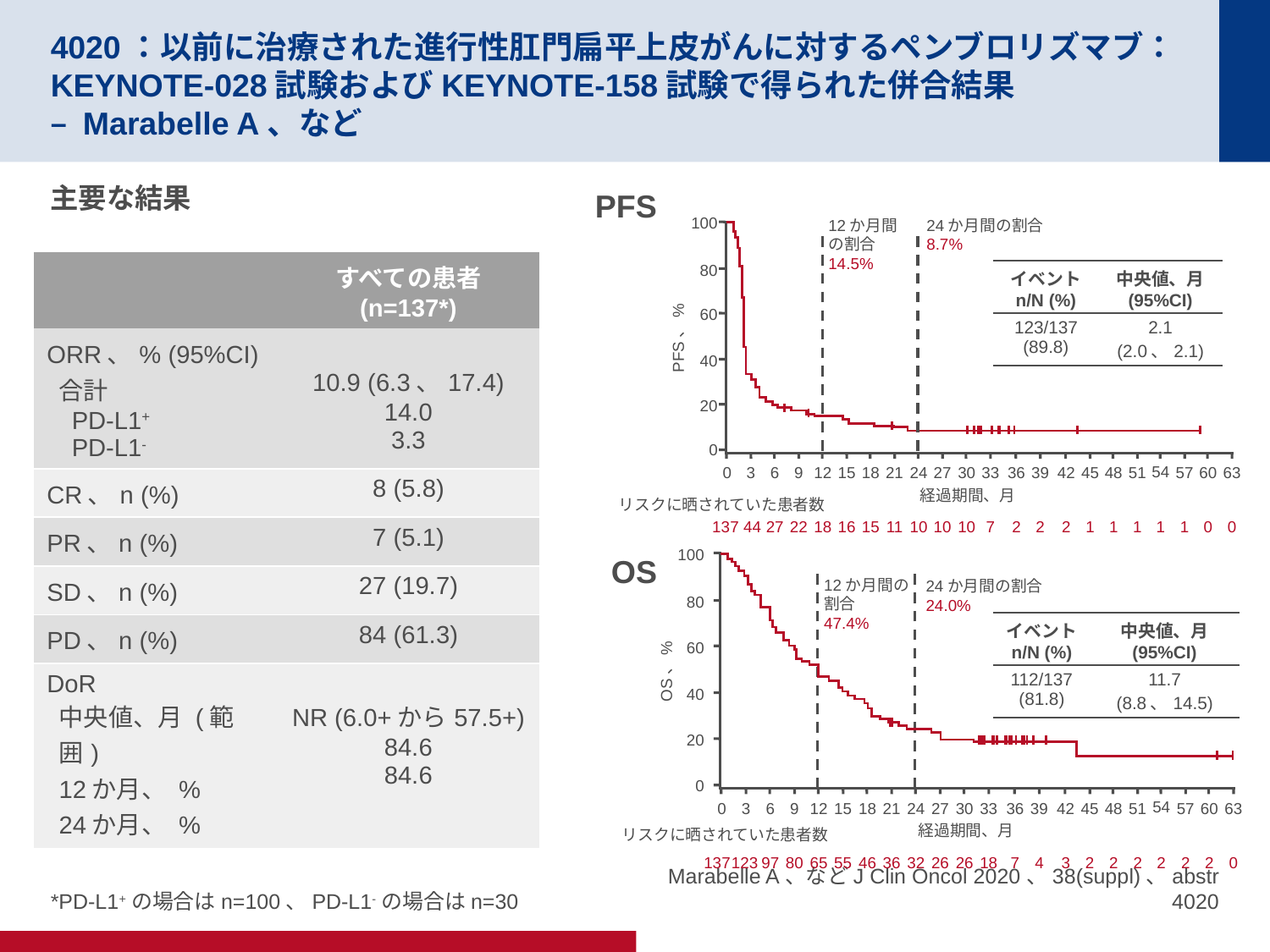

# 4020：以前に治療された進行性肛門扁平上皮がんに対するペンブロリズマブ：KEYNOTE-028試験およびKEYNOTE-158試験で得られた併合結果 – Marabelle A、など
主要な結果

PFS
100

80

60

PFS、%
40

20

0

経過期間、月
リスクに晒されていた患者数

0
3

6
9

12
15

18
21

24
27

30
33

36
39

42
45

48
51

54
57

60
63
137
44
27
22
18
16
15
11
10
10
10
7
2
2
2
1
1
1
1
1
0
0
12か月間の割合
14.5%
24か月間の割合
8.7%
|  | すべての患者 (n=137\*) |
| --- | --- |
| ORR、% (95%CI) 合計 PD-L1+ PD-L1- | 10.9 (6.3、17.4) 14.0 3.3 |
| CR、n (%) | 8 (5.8) |
| PR、n (%) | 7 (5.1) |
| SD、n (%) | 27 (19.7) |
| PD、n (%) | 84 (61.3) |
| DoR 中央値、月 (範囲) 12か月、 % 24か月、 % | NR (6.0+から57.5+) 84.6 84.6 |
| イベント n/N (%) | 中央値、月 (95%CI) |
| --- | --- |
| 123/137 (89.8) | 2.1 (2.0、2.1) |
100

12か月間の割合
47.4%
24か月間の割合
24.0%
80

60

OS、%
40

20

0

0
3

6
9

12
15

18
21

24
27

30
33

36
39

42
45

48
51

54
57

60
63
経過期間、月
137
123
97
80
65
55
46
36
32
26
26
18
7
4
3
2
2
2
2
2
2
0
リスクに晒されていた患者数
OS
| イベント n/N (%) | 中央値、月 (95%CI) |
| --- | --- |
| 112/137 (81.8) | 11.7 (8.8、14.5) |
*PD-L1+の場合はn=100、PD-L1-の場合はn=30
Marabelle A、などJ Clin Oncol 2020、38(suppl)、abstr 4020